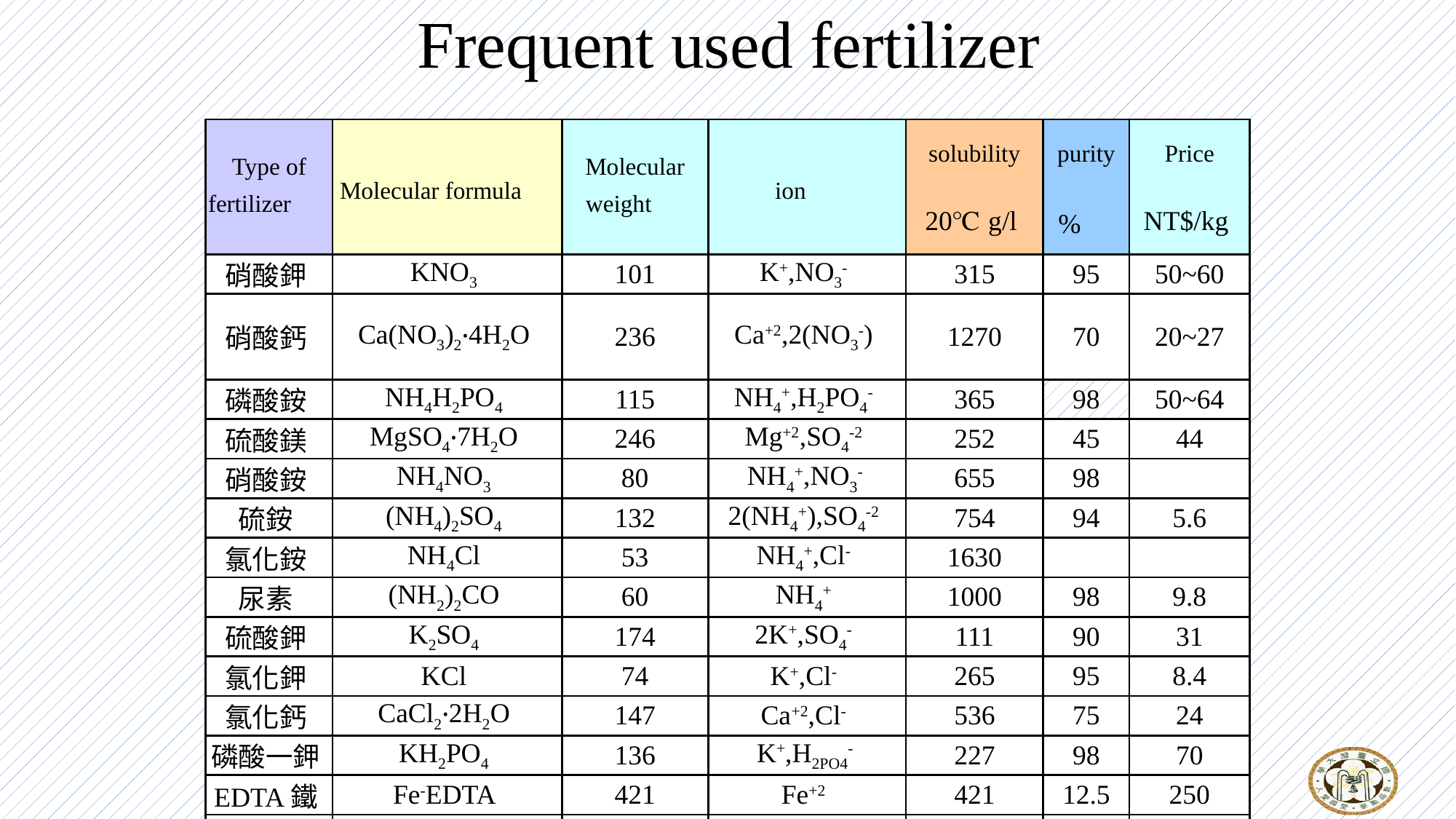

Frequent used fertilizer
| Type of fertilizer | Molecular formula | Molecular weight | ion | solubility | purity | Price |
| --- | --- | --- | --- | --- | --- | --- |
|  |  |  |  | 20℃ g/l | % | NT$/kg |
| 硝酸鉀 | KNO3 | 101 | K+,NO3- | 315 | 95 | 50~60 |
| 硝酸鈣 | Ca(NO3)2‧4H2O | 236 | Ca+2,2(NO3-) | 1270 | 70 | 20~27 |
| 磷酸銨 | NH4H2PO4 | 115 | NH4+,H2PO4- | 365 | 98 | 50~64 |
| 硫酸鎂 | MgSO4‧7H2O | 246 | Mg+2,SO4-2 | 252 | 45 | 44 |
| 硝酸銨 | NH4NO3 | 80 | NH4+,NO3- | 655 | 98 |  |
| 硫銨 | (NH4)2SO4 | 132 | 2(NH4+),SO4-2 | 754 | 94 | 5.6 |
| 氯化銨 | NH4Cl | 53 | NH4+,Cl- | 1630 |  |  |
| 尿素 | (NH2)2CO | 60 | NH4+ | 1000 | 98 | 9.8 |
| 硫酸鉀 | K2SO4 | 174 | 2K+,SO4- | 111 | 90 | 31 |
| 氯化鉀 | KCl | 74 | K+,Cl- | 265 | 95 | 8.4 |
| 氯化鈣 | CaCl2‧2H2O | 147 | Ca+2,Cl- | 536 | 75 | 24 |
| 磷酸一鉀 | KH2PO4 | 136 | K+,H2PO4- | 227 | 98 | 70 |
| EDTA鐵 | Fe-EDTA | 421 | Fe+2 | 421 | 12.5 | 250 |
| 硼酸 | H3BO3 | 62 | B3+ | 46 | 18 | 55~60 |
| 硫酸錳 | MnSO4‧4H2O | 223 | Mn+2,SO4-2 | 500 | 99 |  |